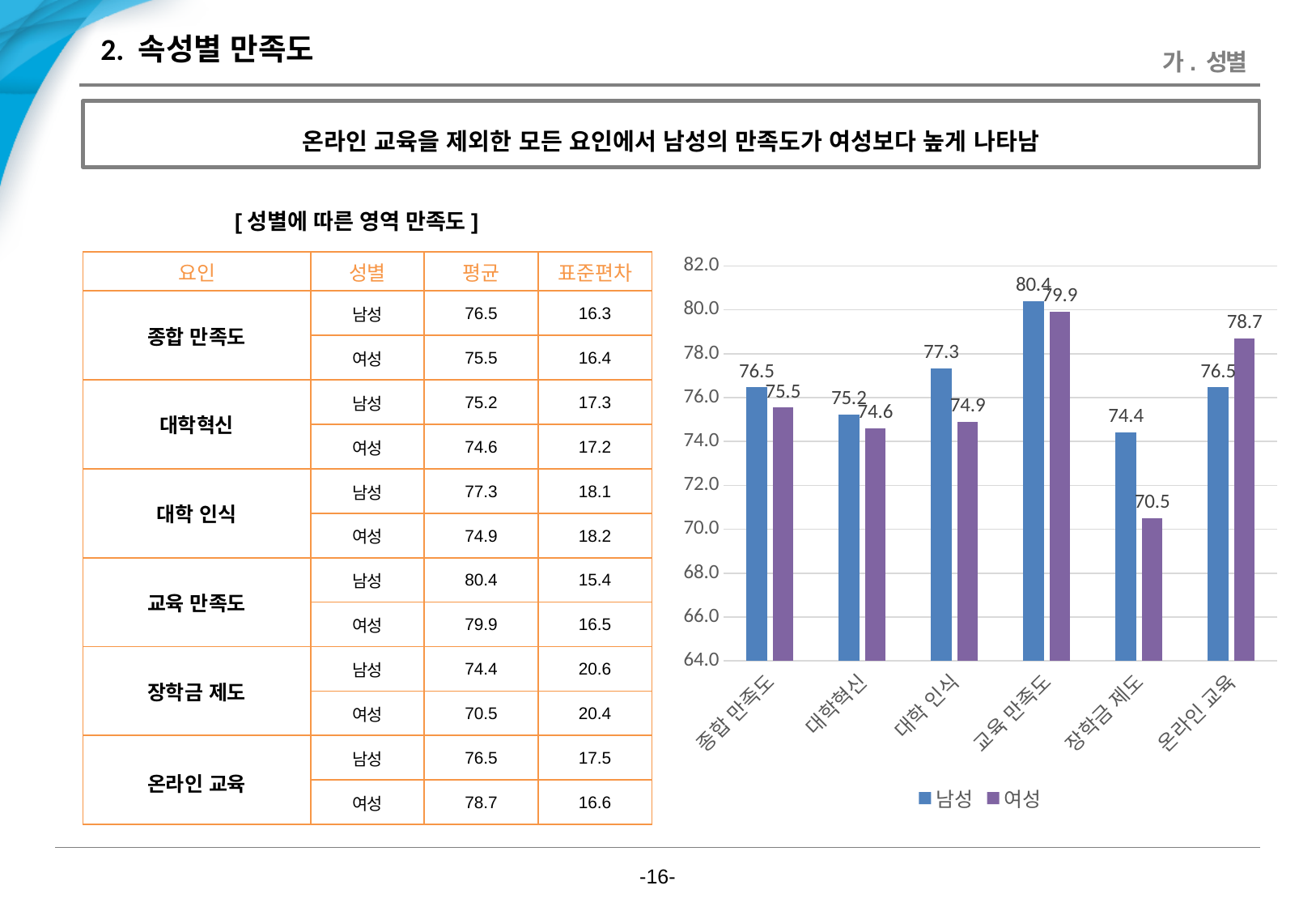

# 2. 속성별 만족도
가. 성별
온라인 교육을 제외한 모든 요인에서 남성의 만족도가 여성보다 높게 나타남
[성별에 따른 영역 만족도]

### Chart

| Category | 남성 | 여성 |
|---|---|---|
| 종합 만족도 | 76.47727272693182 | 75.5434782605797 |
| 대학혁신 | 75.22727272715908 | 74.61352657 |
| 대학 인식 | 77.32954545454545 | 74.8913043478261 |
| 교육 만족도 | 80.39772727272727 | 79.92753623188406 |
| 장학금 제도 | 74.43181818181819 | 70.5072463768116 |
| 온라인 교육 | 76.47727272727273 | 78.69565217391305 |
| 요인 | 성별 | 평균 | 표준편차 |
| --- | --- | --- | --- |
| 종합 만족도 | 남성 | 76.5 | 16.3 |
|  | 여성 | 75.5 | 16.4 |
| 대학혁신 | 남성 | 75.2 | 17.3 |
|  | 여성 | 74.6 | 17.2 |
| 대학 인식 | 남성 | 77.3 | 18.1 |
|  | 여성 | 74.9 | 18.2 |
| 교육 만족도 | 남성 | 80.4 | 15.4 |
|  | 여성 | 79.9 | 16.5 |
| 장학금 제도 | 남성 | 74.4 | 20.6 |
|  | 여성 | 70.5 | 20.4 |
| 온라인 교육 | 남성 | 76.5 | 17.5 |
|  | 여성 | 78.7 | 16.6 |
-16-